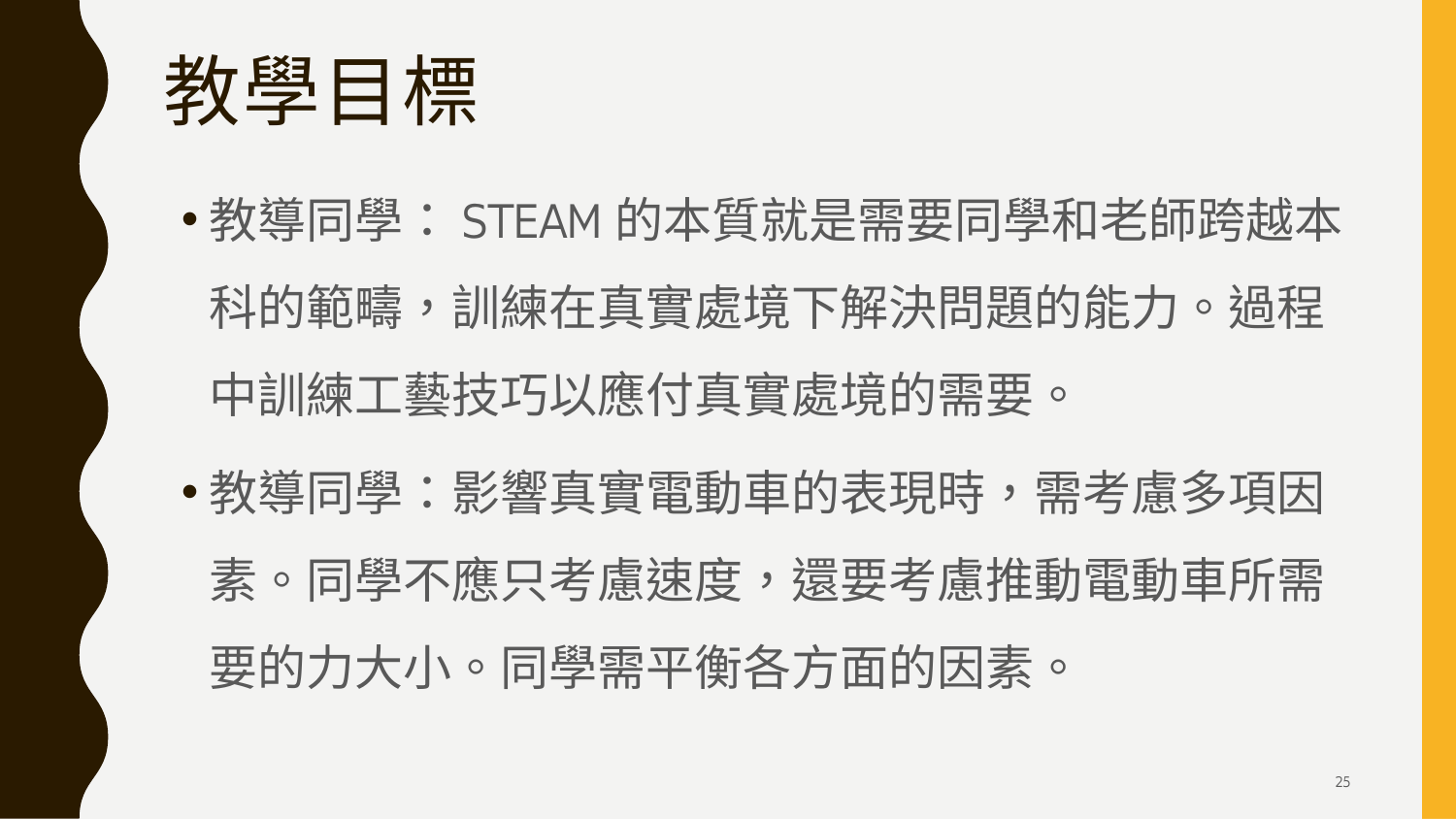

# 教學目標
教導同學：STEAM的本質就是需要同學和老師跨越本科的範疇，訓練在真實處境下解決問題的能力。過程中訓練工藝技巧以應付真實處境的需要。
教導同學：影響真實電動車的表現時，需考慮多項因素。同學不應只考慮速度，還要考慮推動電動車所需要的力大小。同學需平衡各方面的因素。
25